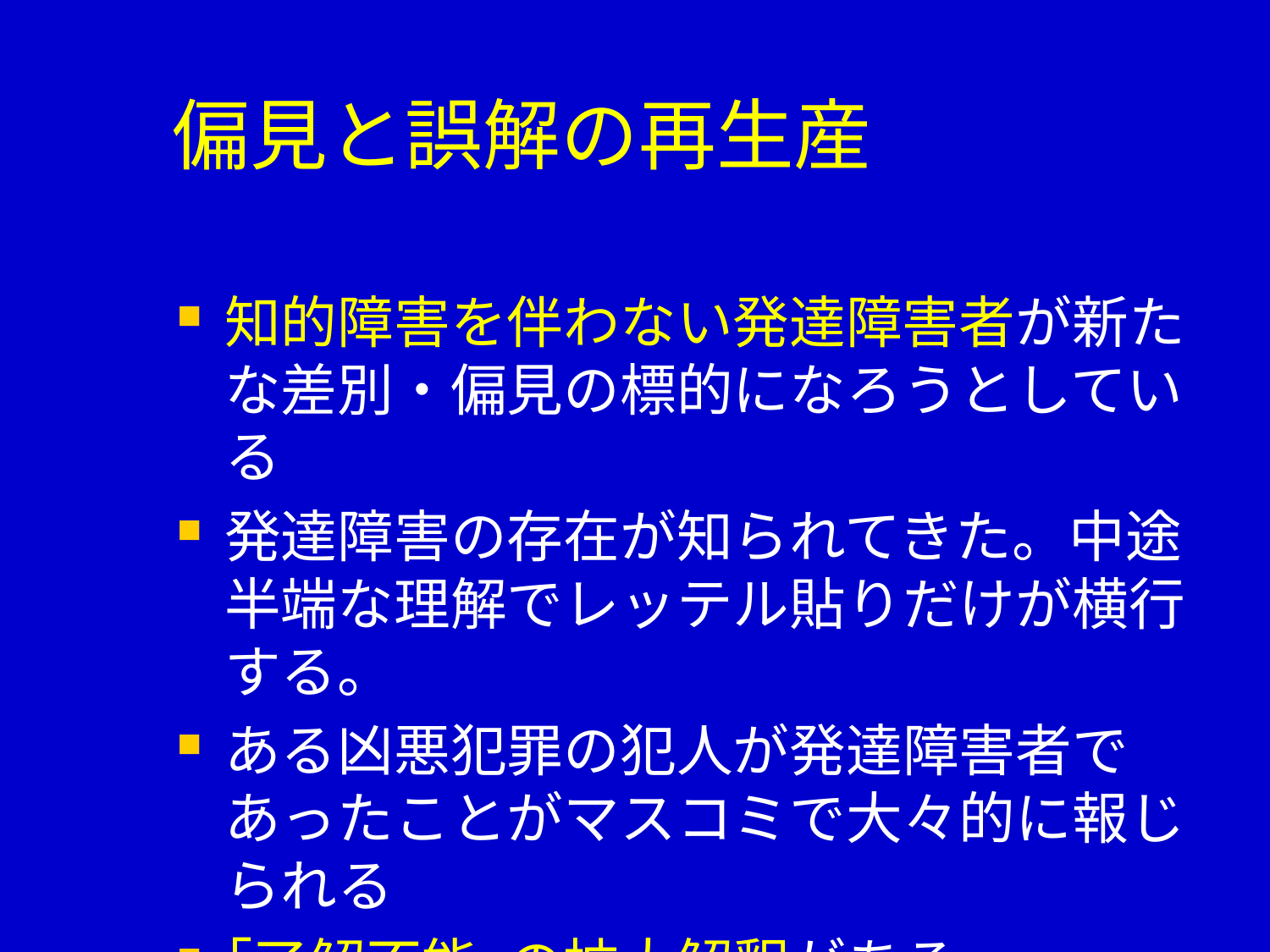

# 偏見と誤解の再生産
知的障害を伴わない発達障害者が新たな差別・偏見の標的になろうとしている
発達障害の存在が知られてきた。中途半端な理解でレッテル貼りだけが横行する。
ある凶悪犯罪の犯人が発達障害者であったことがマスコミで大々的に報じられる
｢了解不能｣の拡大解釈がある